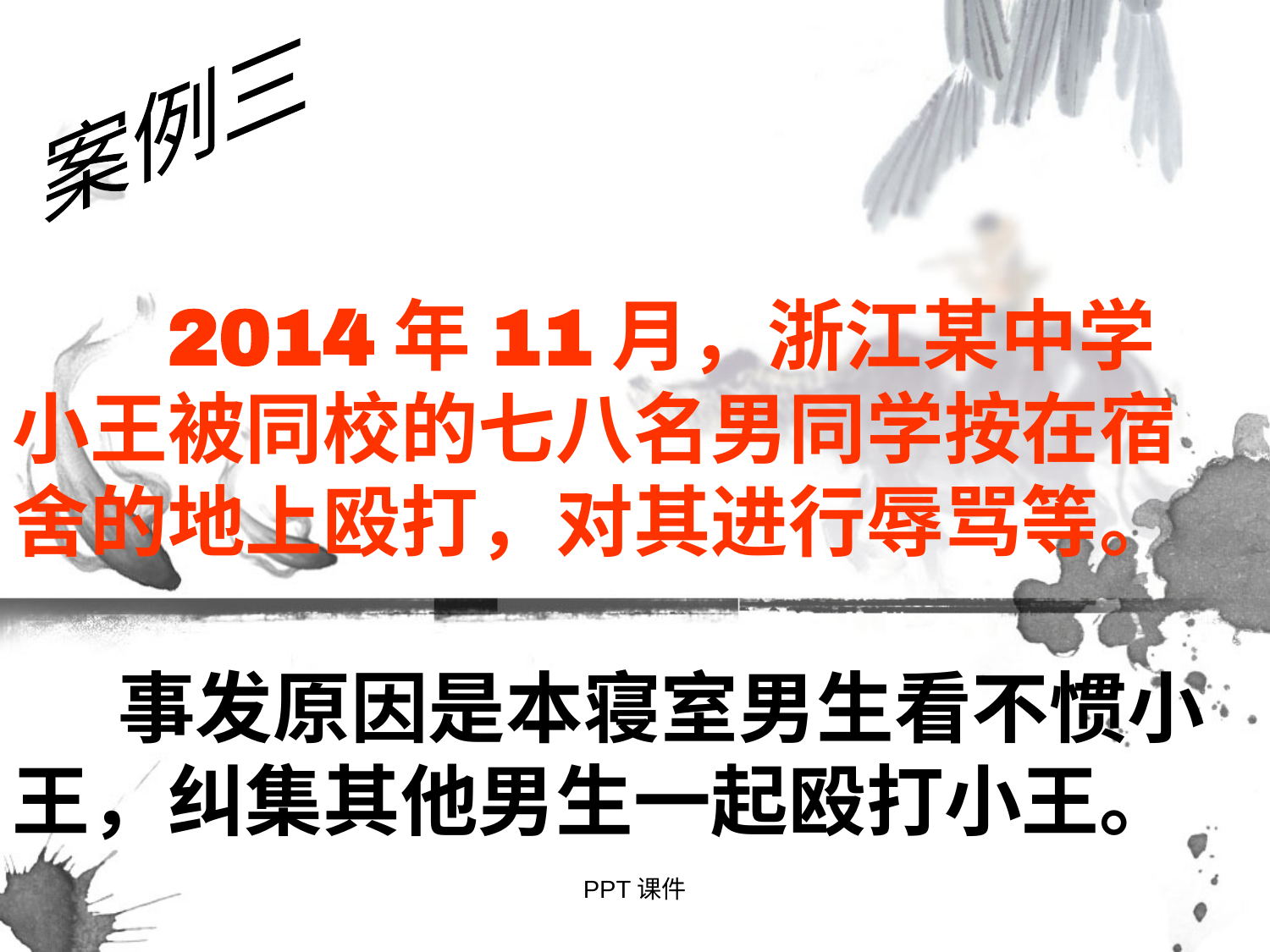

案例三
      2014年11月，浙江某中学小王被同校的七八名男同学按在宿舍的地上殴打，对其进行辱骂等。
      事发原因是本寝室男生看不惯小王，纠集其他男生一起殴打小王。
PPT课件
9